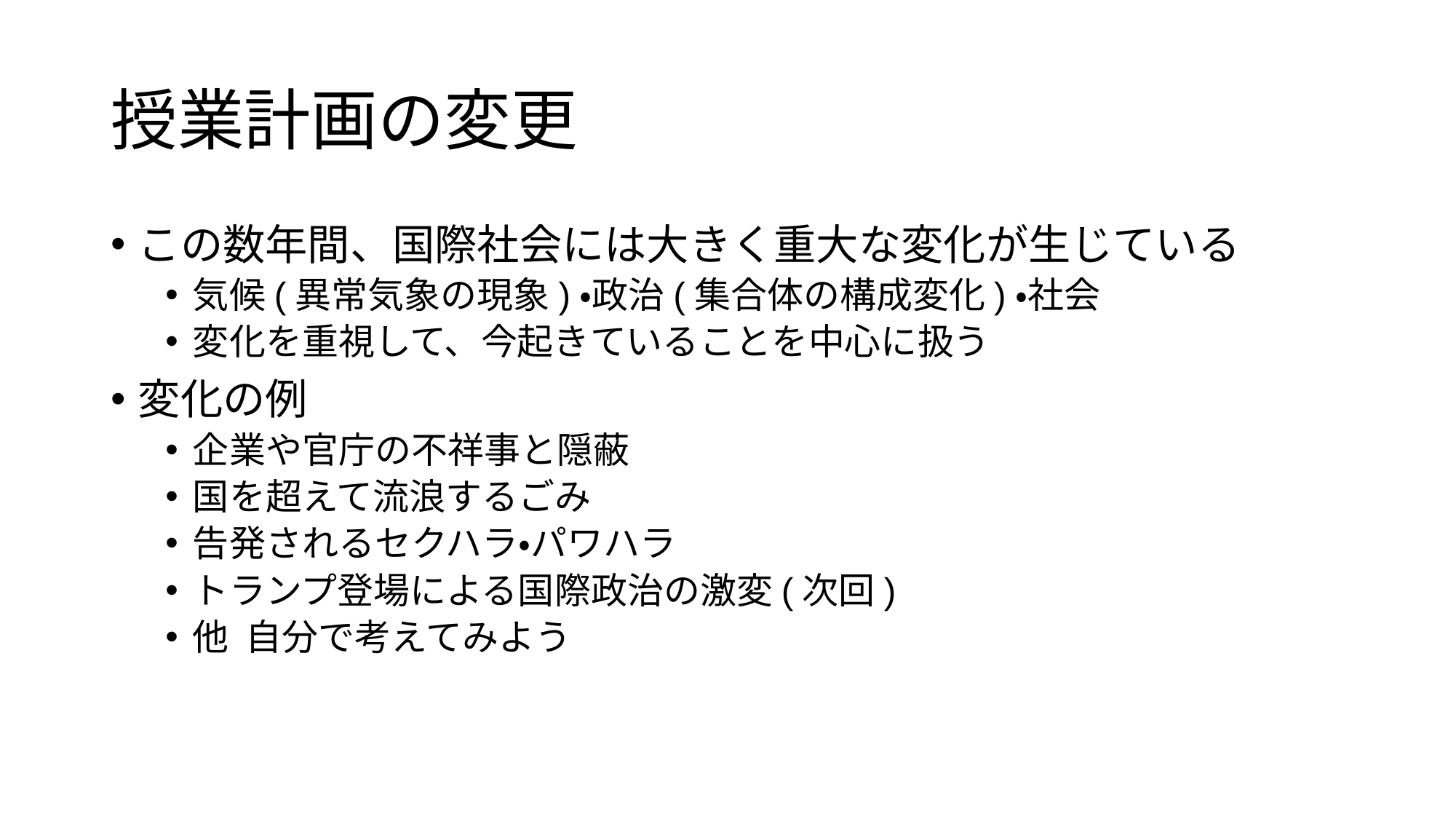

# 授業計画の変更
この数年間、国際社会には大きく重大な変化が生じている
気候(異常気象の現象)・政治(集合体の構成変化)・社会
変化を重視して、今起きていることを中心に扱う
変化の例
企業や官庁の不祥事と隠蔽
国を超えて流浪するごみ
告発されるセクハラ・パワハラ
トランプ登場による国際政治の激変(次回)
他  自分で考えてみよう